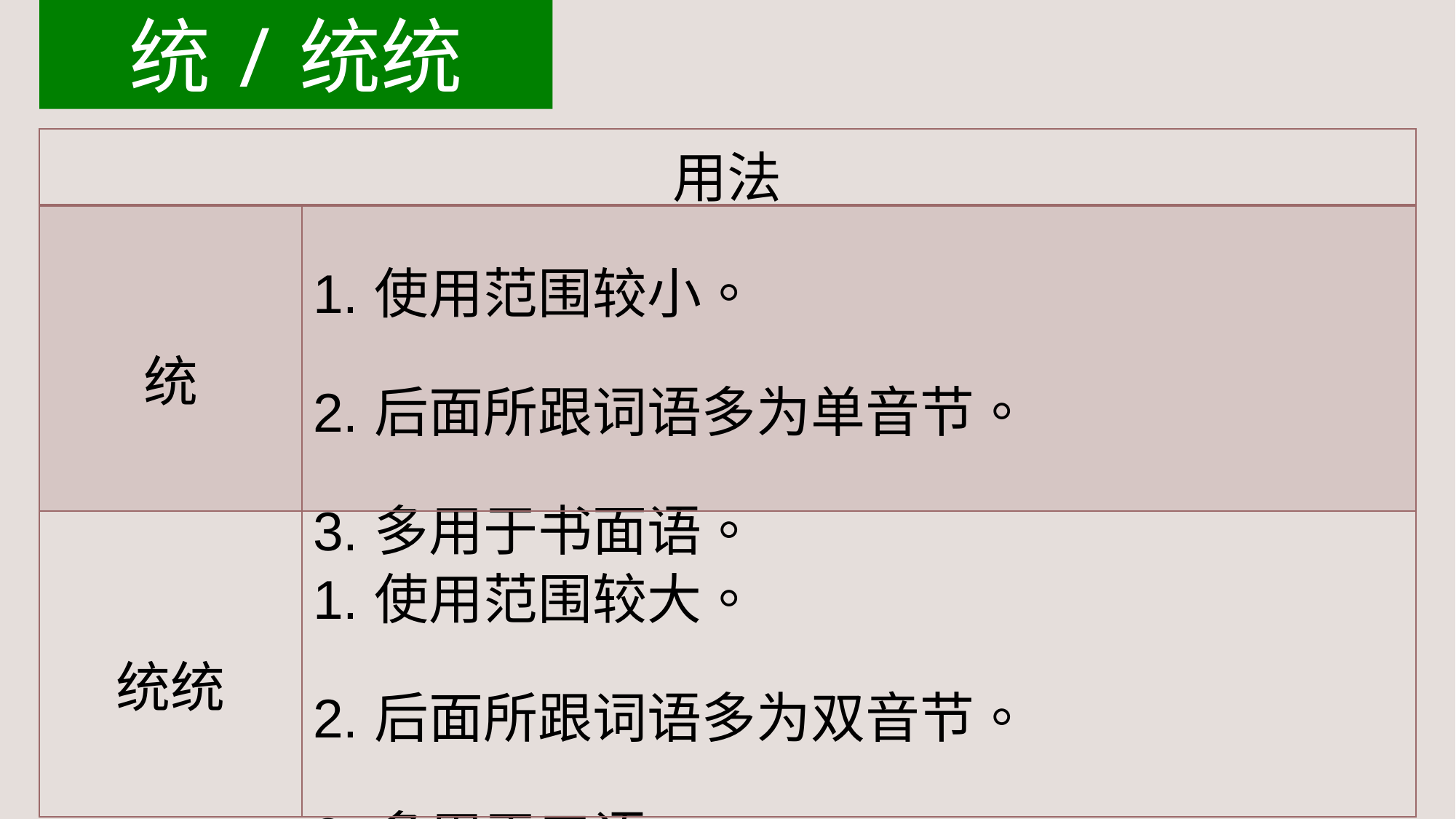

统/统统
| 用法 |  |
| --- | --- |
| 统 | 使用范围较小。 后面所跟词语多为单音节。 多用于书面语。 |
| 统统 | 使用范围较大。 后面所跟词语多为双音节。 多用于口语。 |